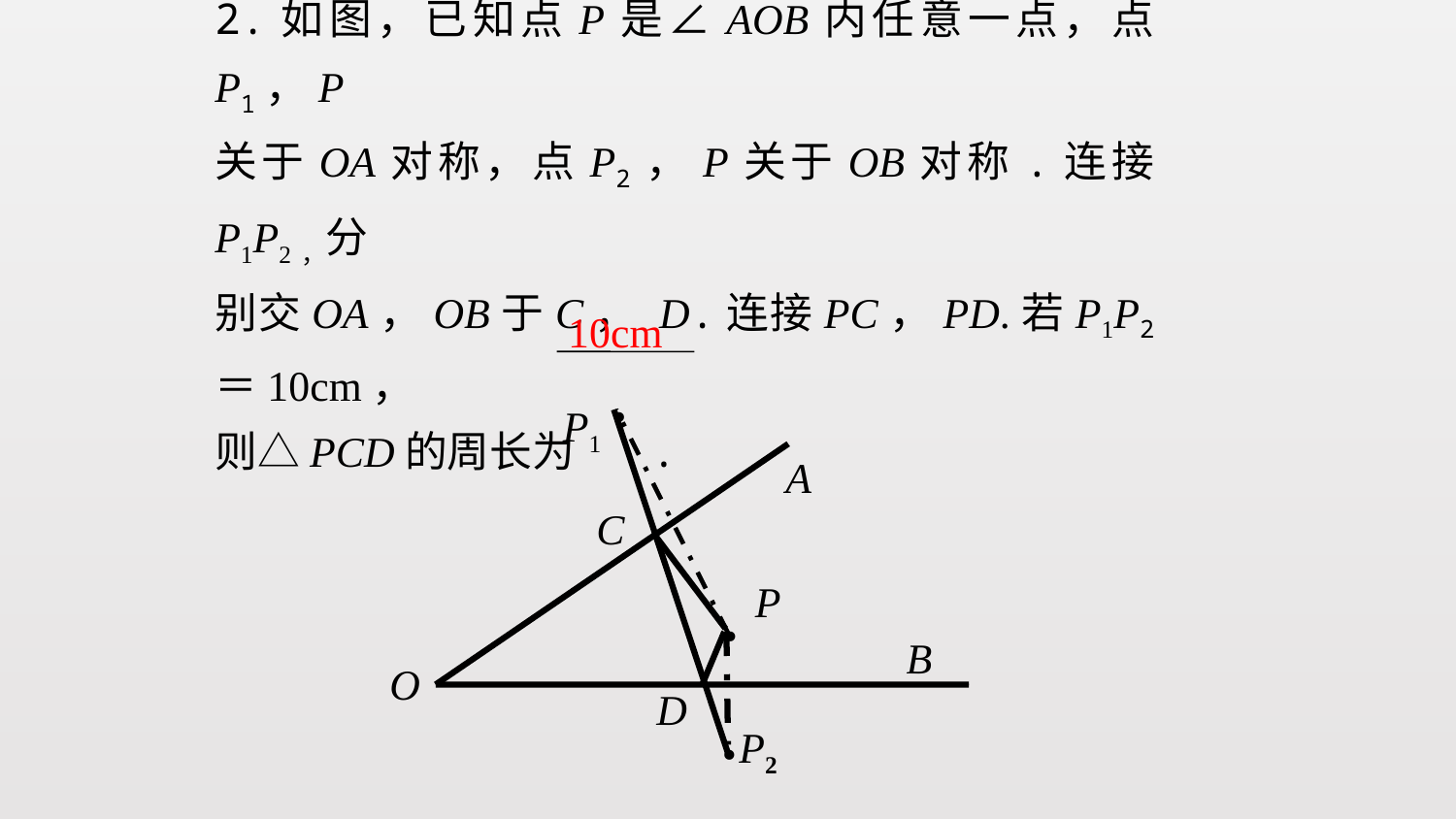

2.如图，已知点P是∠AOB内任意一点，点P1，P
关于OA对称，点P2，P关于OB对称.连接P1P2，分
别交OA，OB于C， D.连接PC，PD.若P1P2＝10cm，
则△PCD的周长为       .
10cm

.
P1

A
C

P
.
B

O
D

.
P2